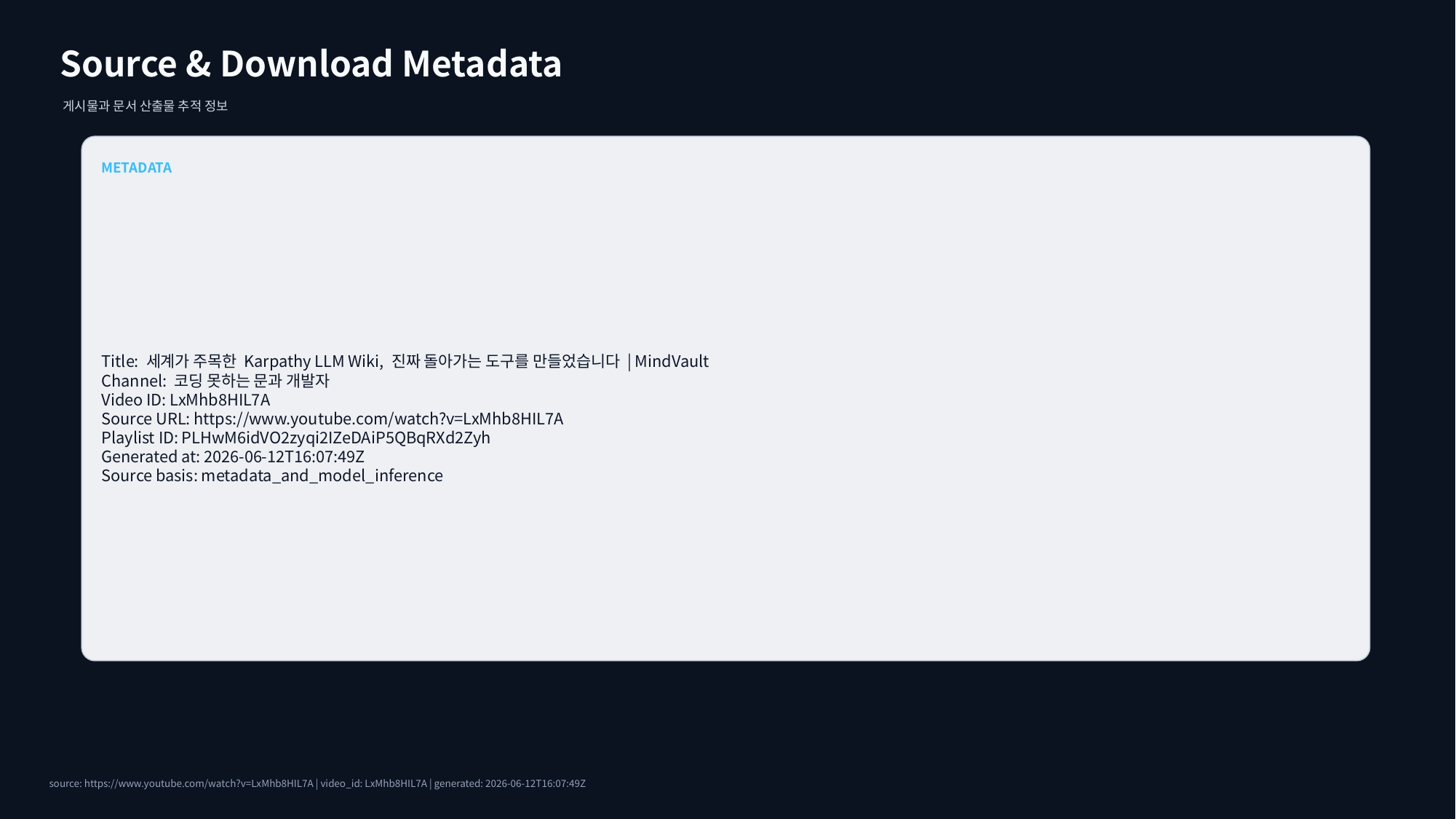

Source & Download Metadata
게시물과 문서 산출물 추적 정보

METADATA
Title: 세계가 주목한 Karpathy LLM Wiki, 진짜 돌아가는 도구를 만들었습니다 | MindVault
Channel: 코딩 못하는 문과 개발자
Video ID: LxMhb8HIL7A
Source URL: https://www.youtube.com/watch?v=LxMhb8HIL7A
Playlist ID: PLHwM6idVO2zyqi2IZeDAiP5QBqRXd2Zyh
Generated at: 2026-06-12T16:07:49Z
Source basis: metadata_and_model_inference
source: https://www.youtube.com/watch?v=LxMhb8HIL7A | video_id: LxMhb8HIL7A | generated: 2026-06-12T16:07:49Z